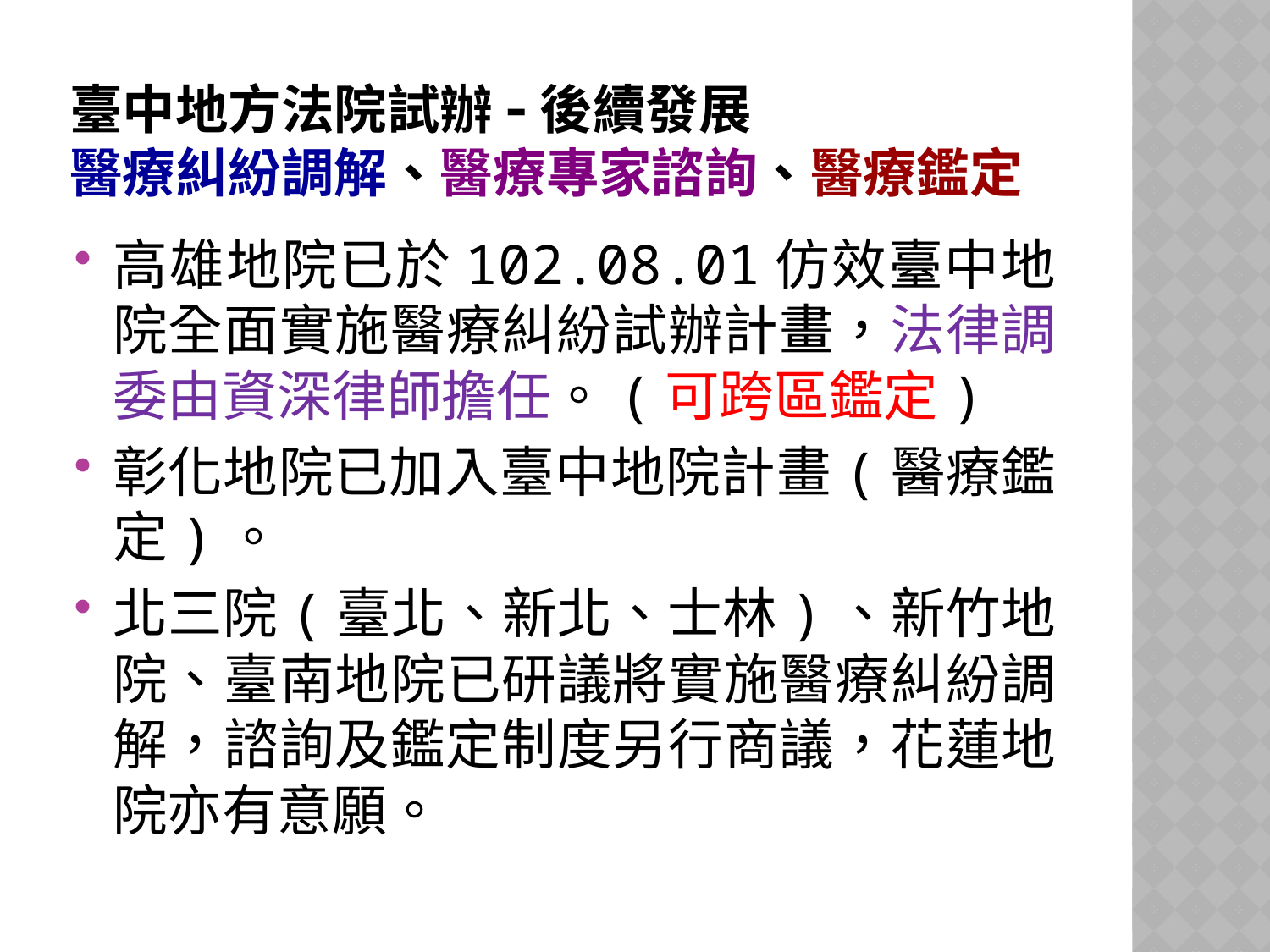

# 臺中地方法院試辦-後續發展 醫療糾紛調解、醫療專家諮詢、醫療鑑定
高雄地院已於102.08.01仿效臺中地院全面實施醫療糾紛試辦計畫，法律調委由資深律師擔任。(可跨區鑑定)
彰化地院已加入臺中地院計畫(醫療鑑定)。
北三院(臺北、新北、士林)、新竹地院、臺南地院已研議將實施醫療糾紛調解，諮詢及鑑定制度另行商議，花蓮地院亦有意願。